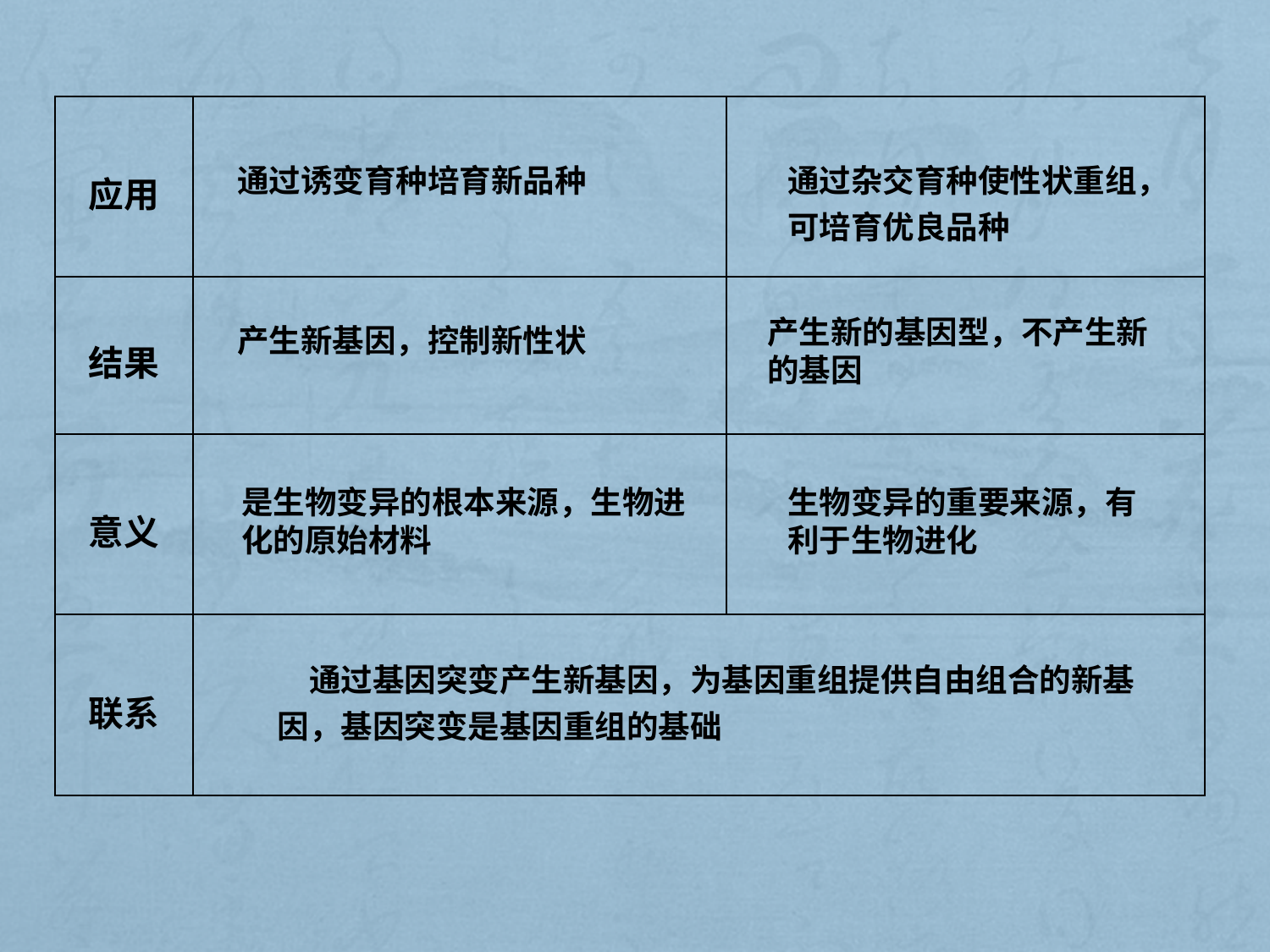

| 应用 |  |  |
| --- | --- | --- |
| 结果 |  |  |
| 意义 |  |  |
| 联系 |  |  |
通过诱变育种培育新品种
通过杂交育种使性状重组，可培育优良品种
产生新基因，控制新性状
产生新的基因型，不产生新的基因
是生物变异的根本来源，生物进化的原始材料
生物变异的重要来源，有利于生物进化
　通过基因突变产生新基因，为基因重组提供自由组合的新基因，基因突变是基因重组的基础